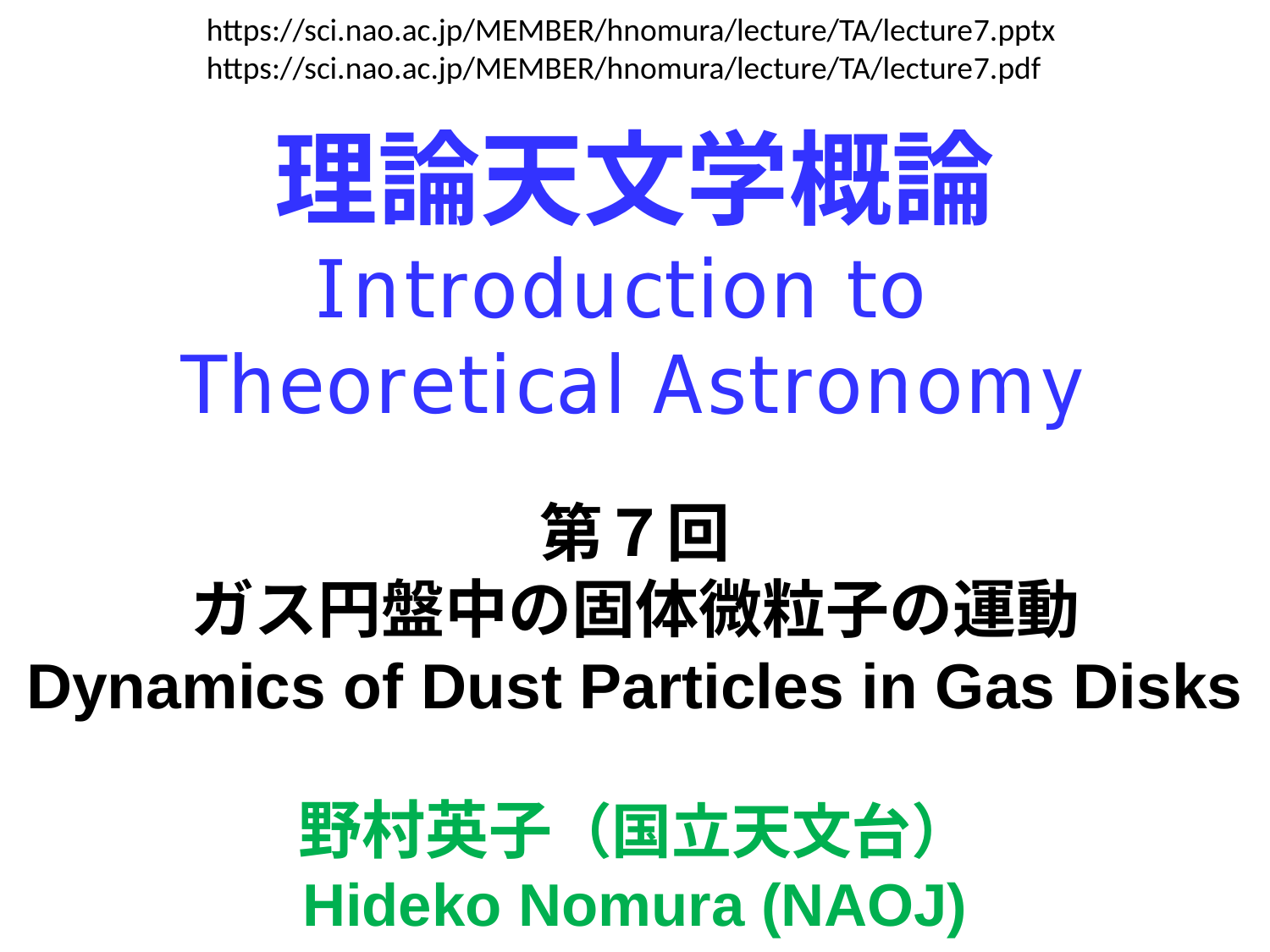

https://sci.nao.ac.jp/MEMBER/hnomura/lecture/TA/lecture7.pptx
# 理論天文学概論 Introduction to Theoretical Astronomy
https://sci.nao.ac.jp/MEMBER/hnomura/lecture/TA/lecture7.pdf
第７回
ガス円盤中の固体微粒子の運動
Dynamics of Dust Particles in Gas Disks
野村英子（国立天文台）
Hideko Nomura (NAOJ)